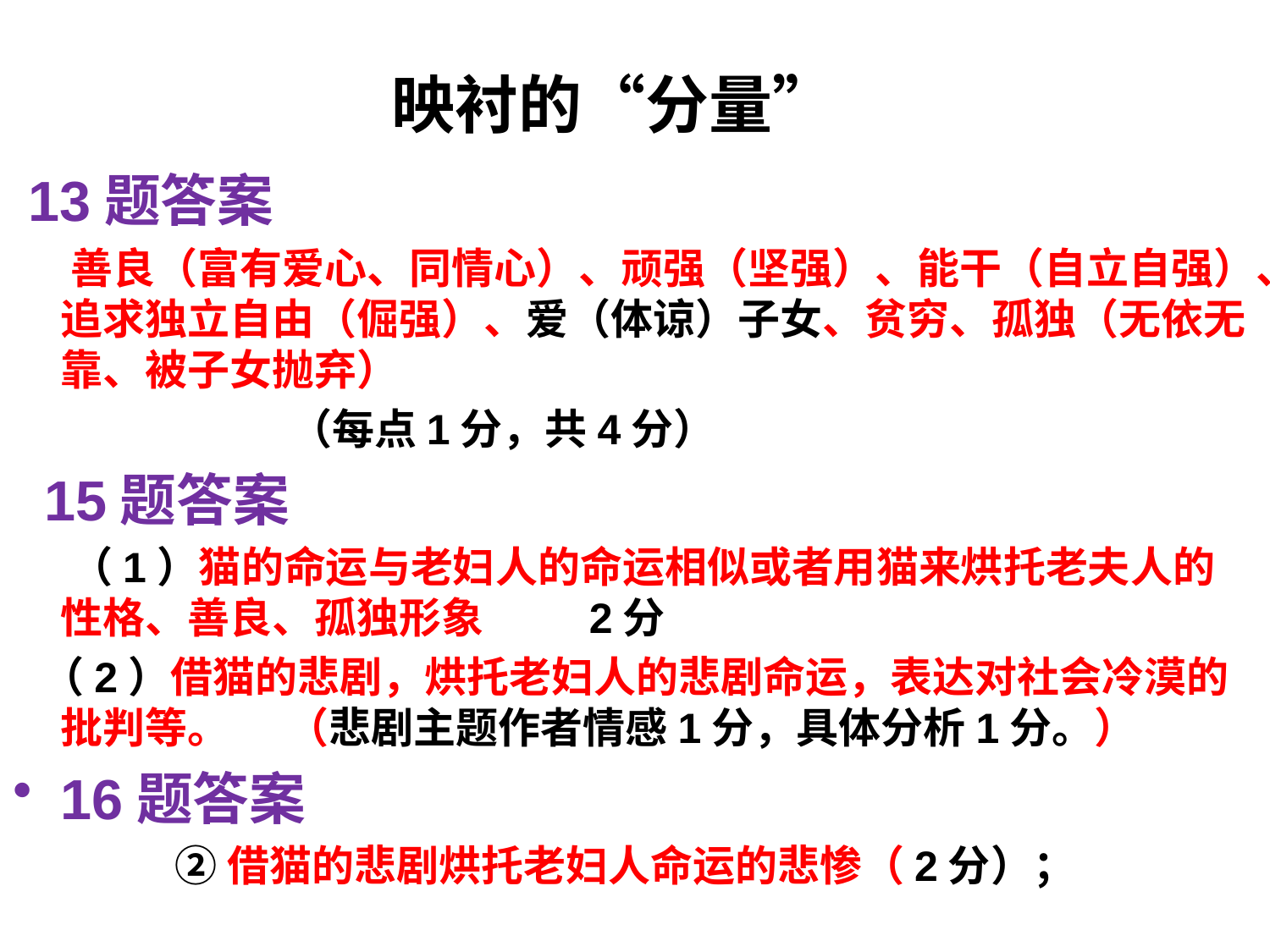

# 映衬的“分量”
 13题答案
     善良（富有爱心、同情心）、顽强（坚强）、能干（自立自强）、追求独立自由（倔强）、爱（体谅）子女、贫穷、孤独（无依无靠、被子女抛弃）
                            （每点1分，共4分）
  15题答案
     （1）猫的命运与老妇人的命运相似或者用猫来烘托老夫人的性格、善良、孤独形象          2分
  （2）借猫的悲剧，烘托老妇人的悲剧命运，表达对社会冷漠的批判等。      （悲剧主题作者情感1分，具体分析1分。）
16题答案
                 ②借猫的悲剧烘托老妇人命运的悲惨（2分）；